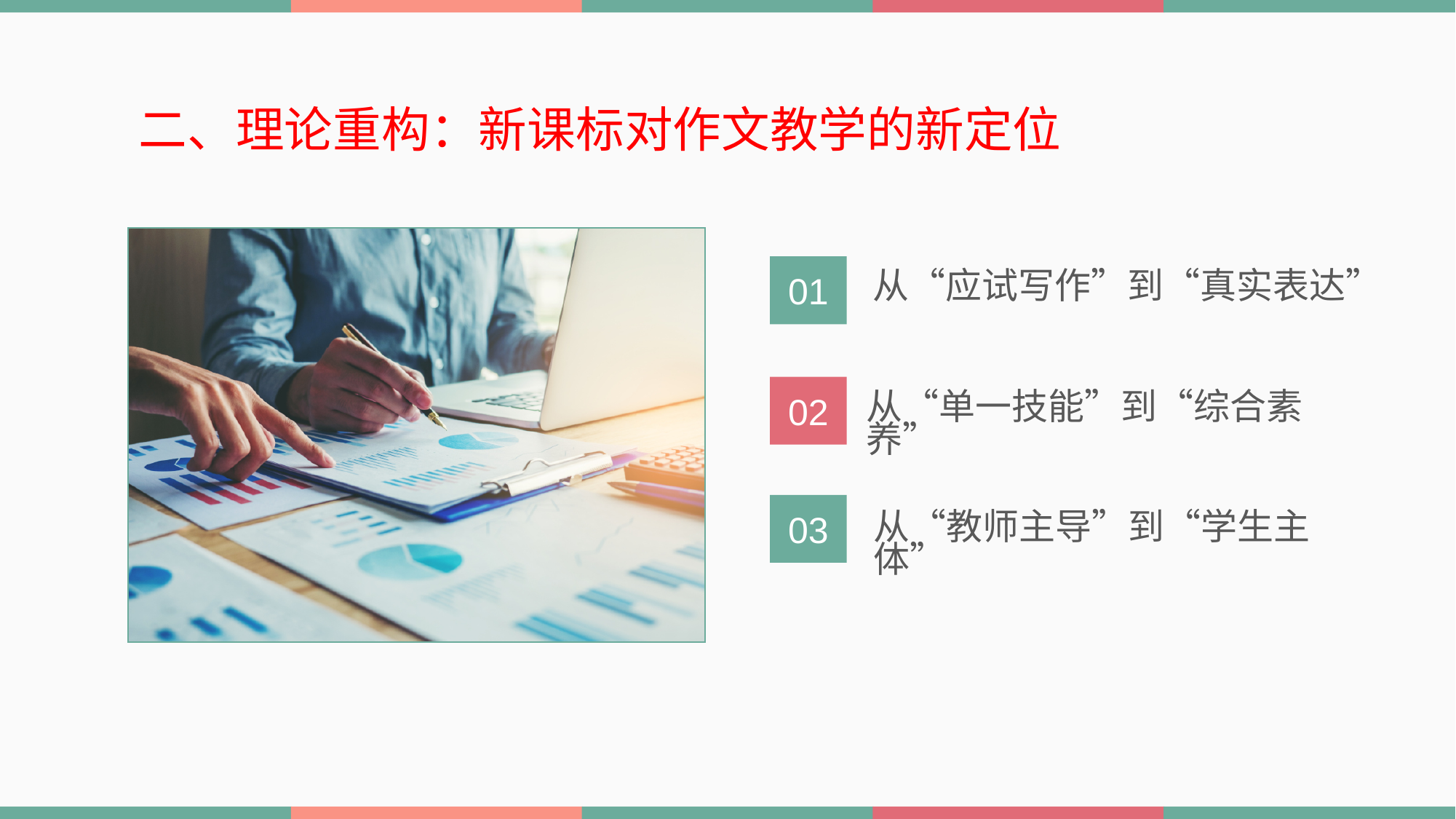

二、理论重构：新课标对作文教学的新定位

01
从“应试写作”到“真实表达”
02
从“单一技能”到“综合素养”
03
从“教师主导”到“学生主体”